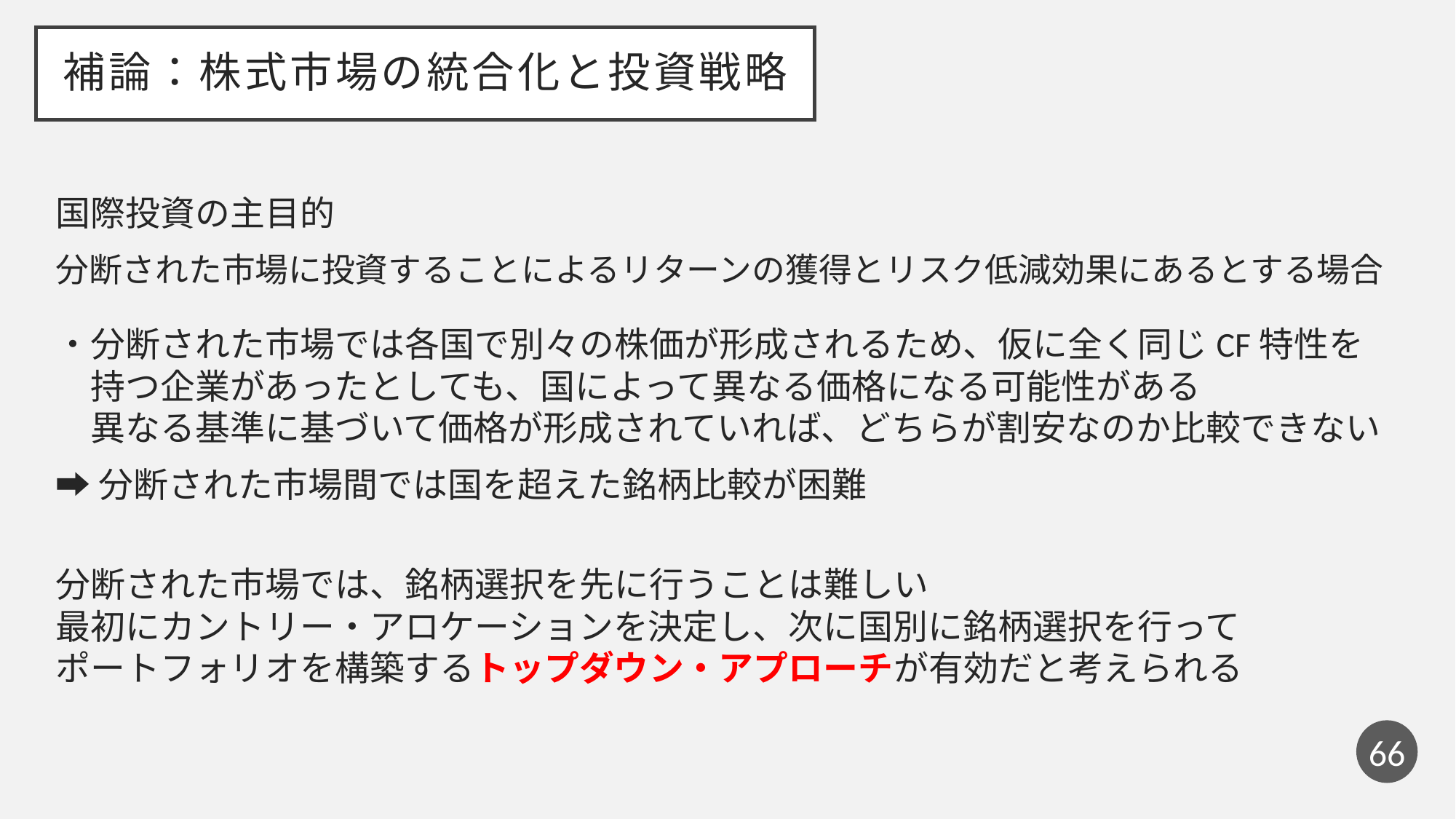

# 補論：株式市場の統合化と投資戦略
国際投資の主目的
分断された市場に投資することによるリターンの獲得とリスク低減効果にあるとする場合

・分断された市場では各国で別々の株価が形成されるため、仮に全く同じCF特性を
　持つ企業があったとしても、国によって異なる価格になる可能性がある
　異なる基準に基づいて価格が形成されていれば、どちらが割安なのか比較できない
➡分断された市場間では国を超えた銘柄比較が困難

分断された市場では、銘柄選択を先に行うことは難しい
最初にカントリー・アロケーションを決定し、次に国別に銘柄選択を行って
ポートフォリオを構築するトップダウン・アプローチが有効だと考えられる
66